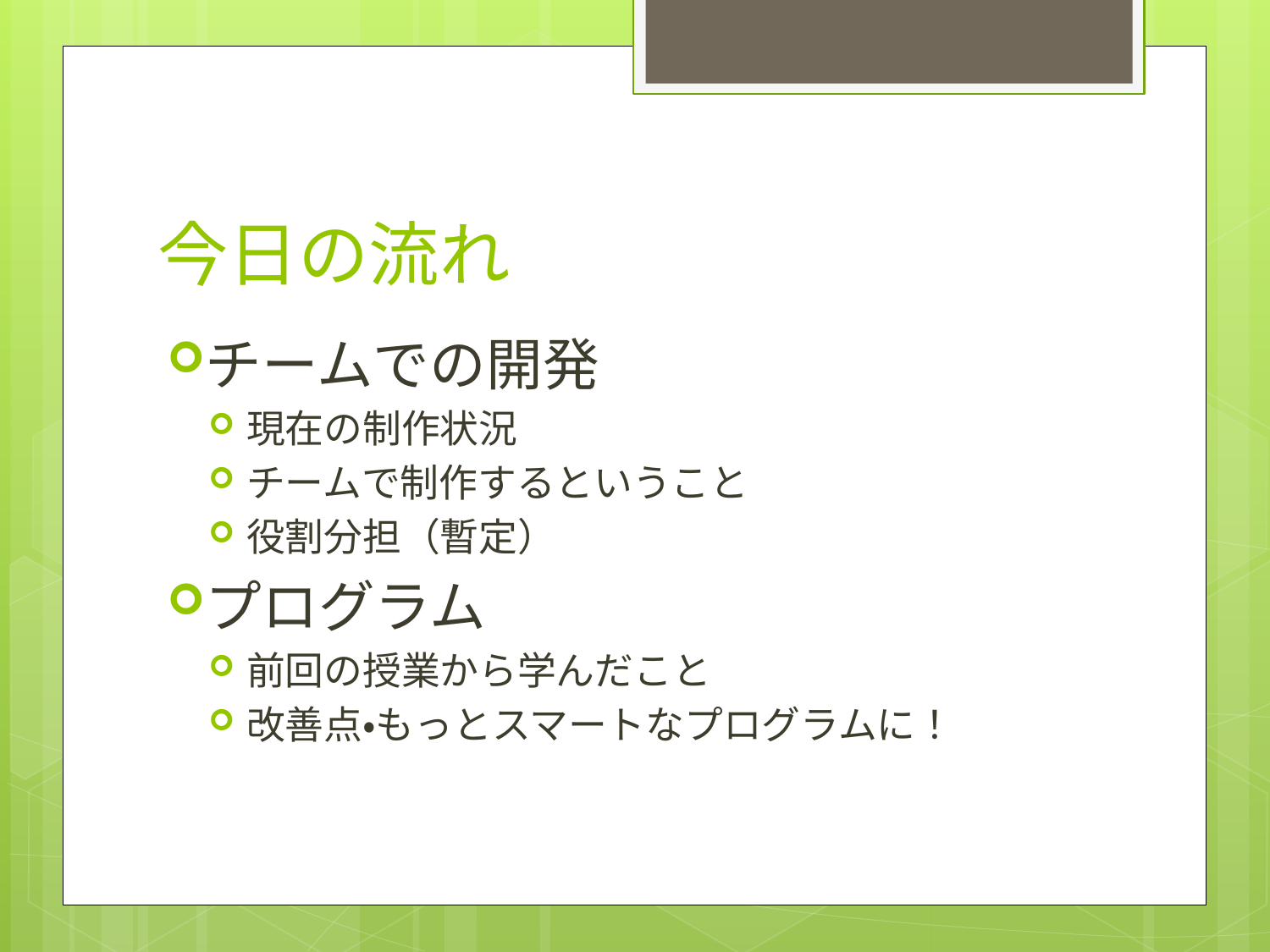

# 今日の流れ
チームでの開発
現在の制作状況
チームで制作するということ
役割分担（暫定）
プログラム
前回の授業から学んだこと
改善点・もっとスマートなプログラムに！